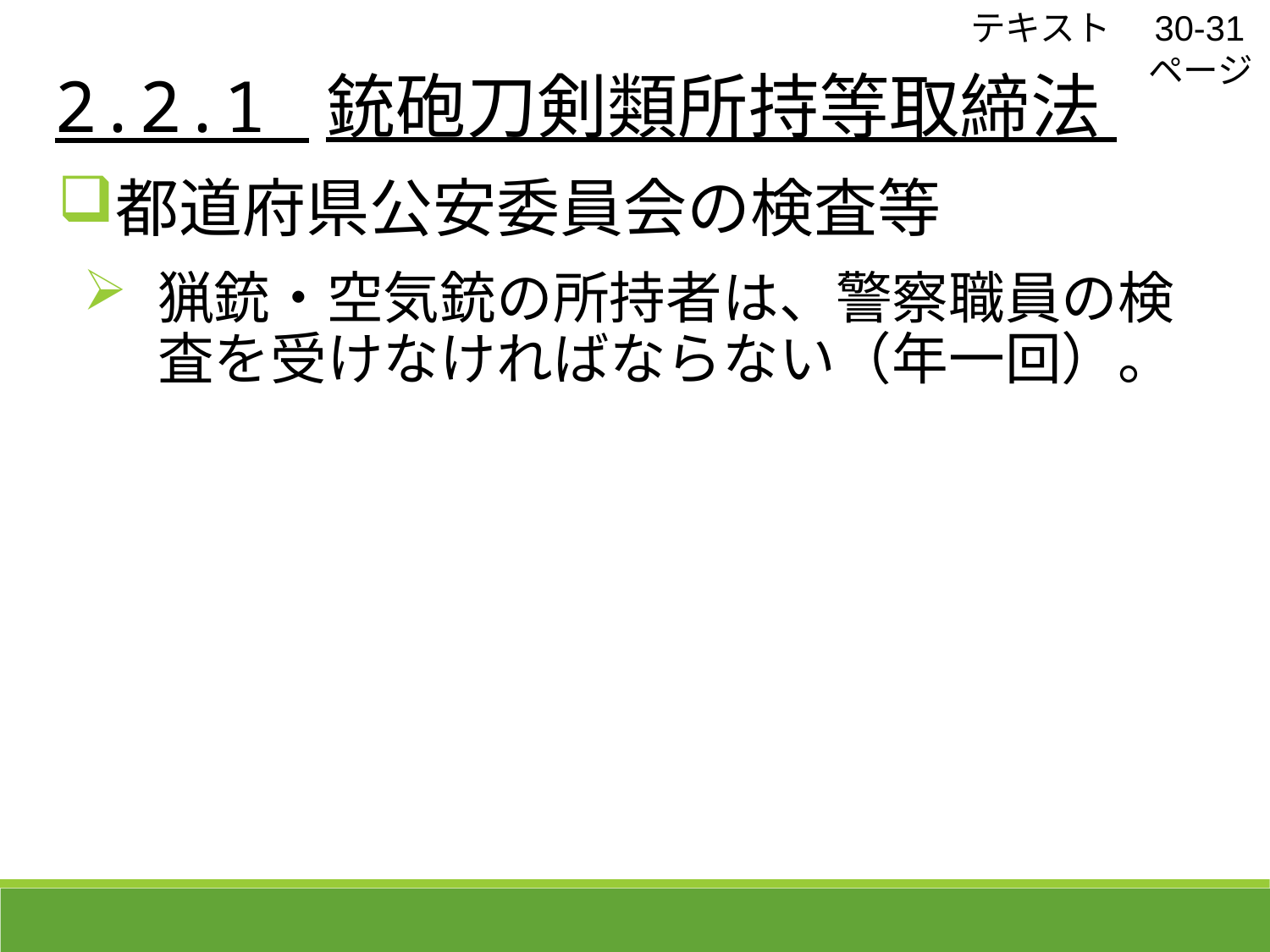

テキスト　30-31ページ
 2.2.1 銃砲刀剣類所持等取締法
都道府県公安委員会の検査等
猟銃・空気銃の所持者は、警察職員の検査を受けなければならない（年一回）。